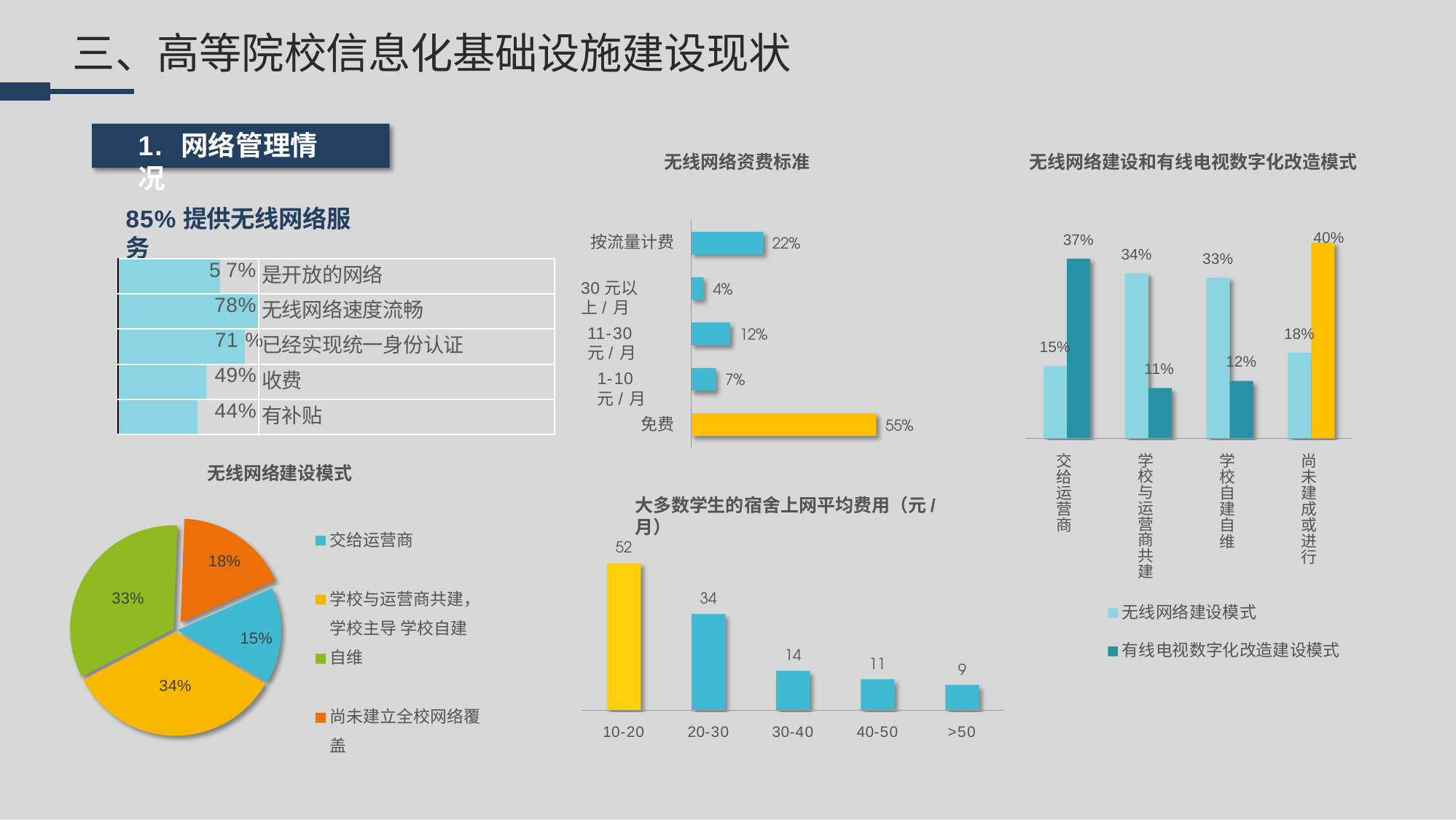

# 三、高等院校信息化基础设施建设现状

1.	网络管理情况
无线网络资费标准
无线网络建设和有线电视数字化改造模式
85%提供无线网络服务

40%

37%
按流量计费

22%

34%
33%

| 5 |  |  | 7% |  | 是开放的网络 |
| --- | --- | --- | --- | --- | --- |
| 78% |  |  |  |  | 无线网络速度流畅 |
| 71 |  |  |  | % | 已经实现统一身份认证 |
|  |  | 49% |  |  | 收费 |
|  | 44% |  |  |  | 有补贴 |

30元以上/月

4%

11-30元/月
18%
12%
15%
12%

11%

1-10元/月

7%

免费

55%

尚 未 建 成 或 进 行
学 校 与 运 营 商 共 建
学 校 自 建 自 维
交 给 运 营 商
无线网络建设模式
大多数学生的宿舍上网平均费用（元/月）

交给运营商

52
18%

学校与运营商共建， 学校主导 学校自建自维

33%

34

无线网络建设模式

15%

有线电视数字化改造建设模式
14

11
9

34%

尚未建立全校网络覆 盖

10-20
20-30
30-40
40-50
>50